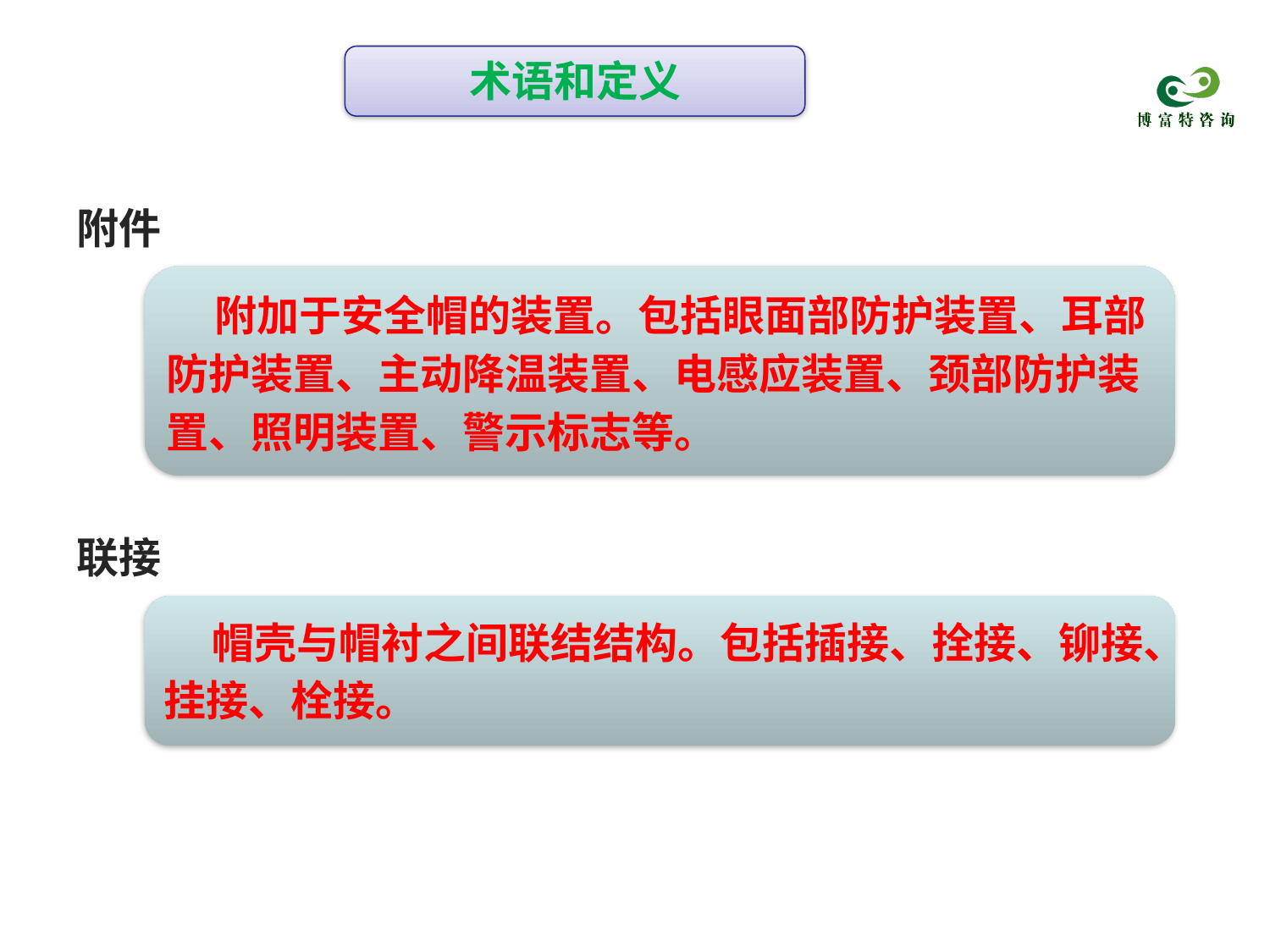

术语和定义
附件
    附加于安全帽的装置。包括眼面部防护装置、耳部防护装置、主动降温装置、电感应装置、颈部防护装置、照明装置、警示标志等。
联接
    帽壳与帽衬之间联结结构。包括插接、拴接、铆接、挂接、栓接。